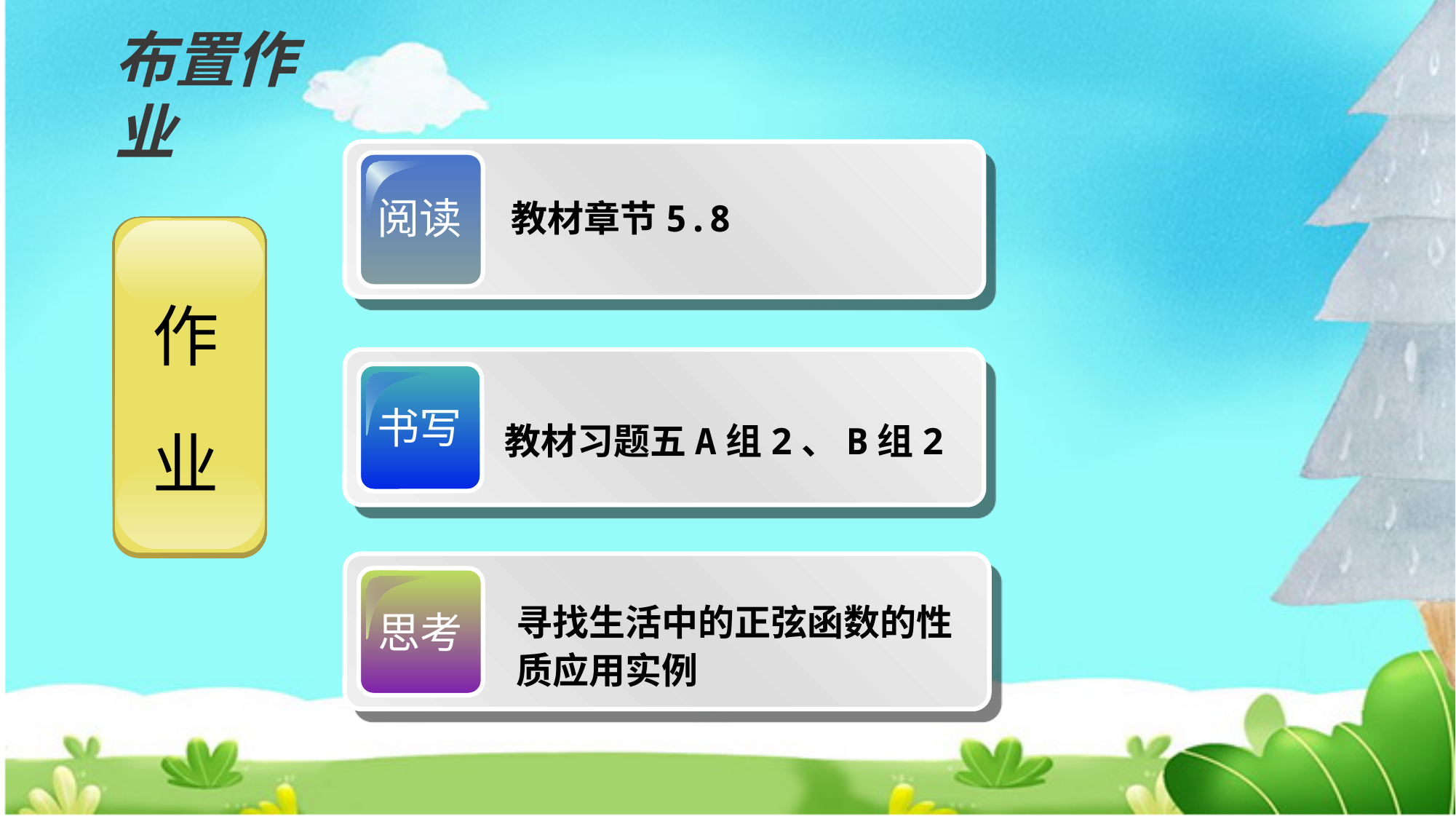

布置作业

阅读
教材章节5.8

书写
教材习题五A组2、B组2

思考
寻找生活中的正弦函数的性质应用实例

作
业